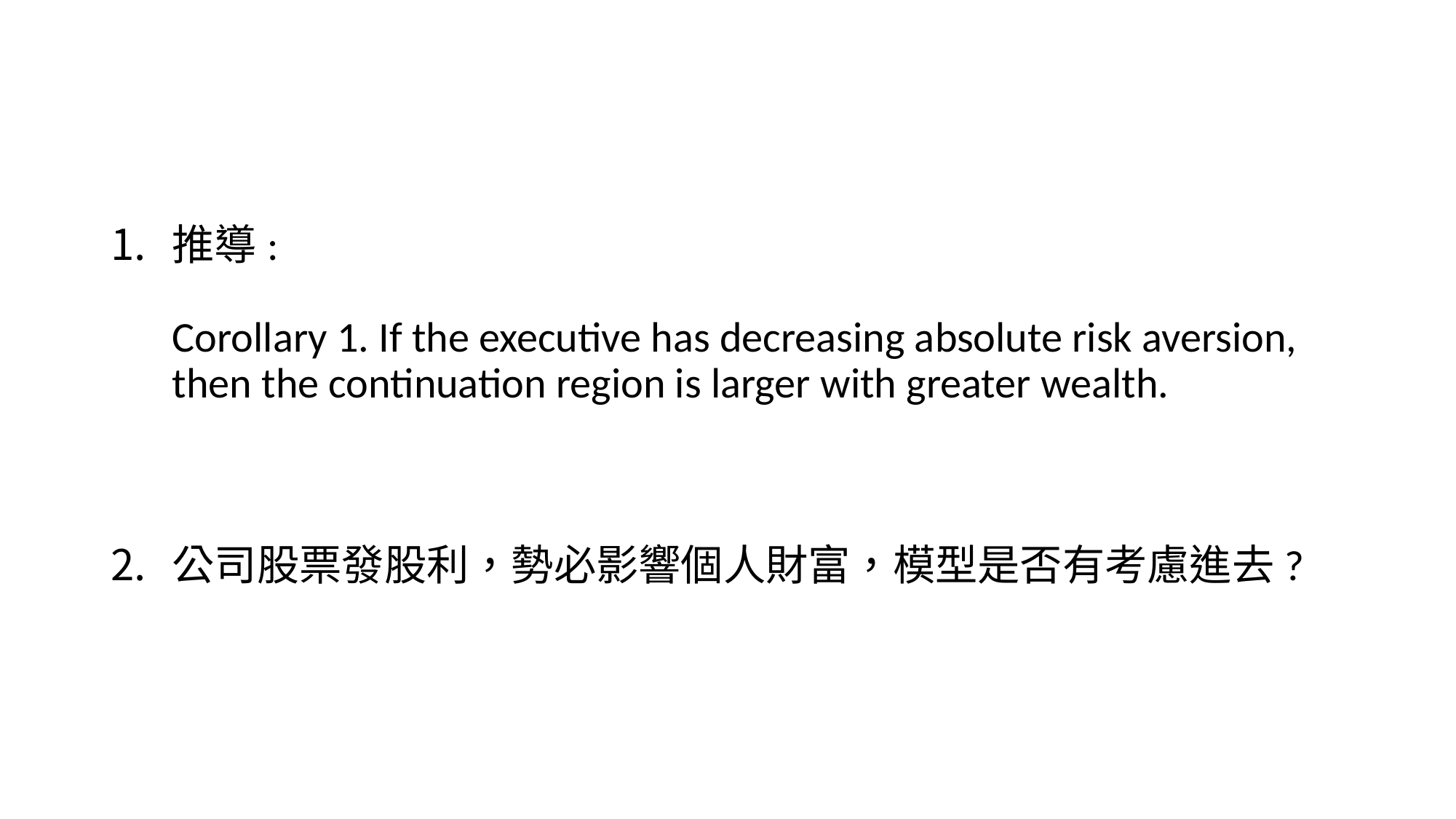

#
推導:
Corollary 1. If the executive has decreasing absolute risk aversion, then the continuation region is larger with greater wealth.

公司股票發股利，勢必影響個人財富，模型是否有考慮進去?